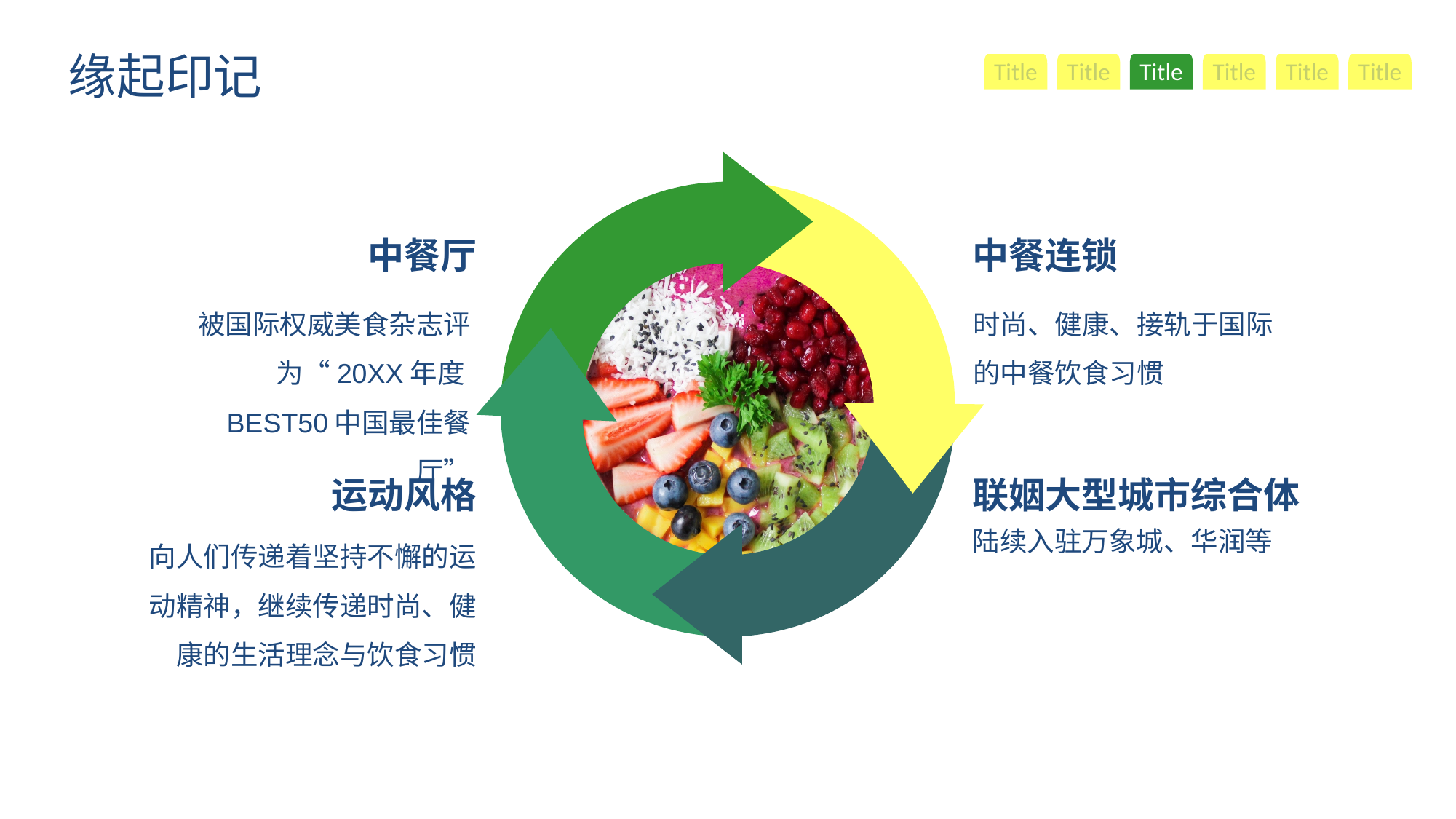

缘起印记

Title
Title
Title
Title
Title
Title

中餐连锁
中餐厅

被国际权威美食杂志评为“20XX年度BEST50中国最佳餐厅”
时尚、健康、接轨于国际的中餐饮食习惯
运动风格
联姻大型城市综合体
向人们传递着坚持不懈的运动精神，继续传递时尚、健康的生活理念与饮食习惯
陆续入驻万象城、华润等